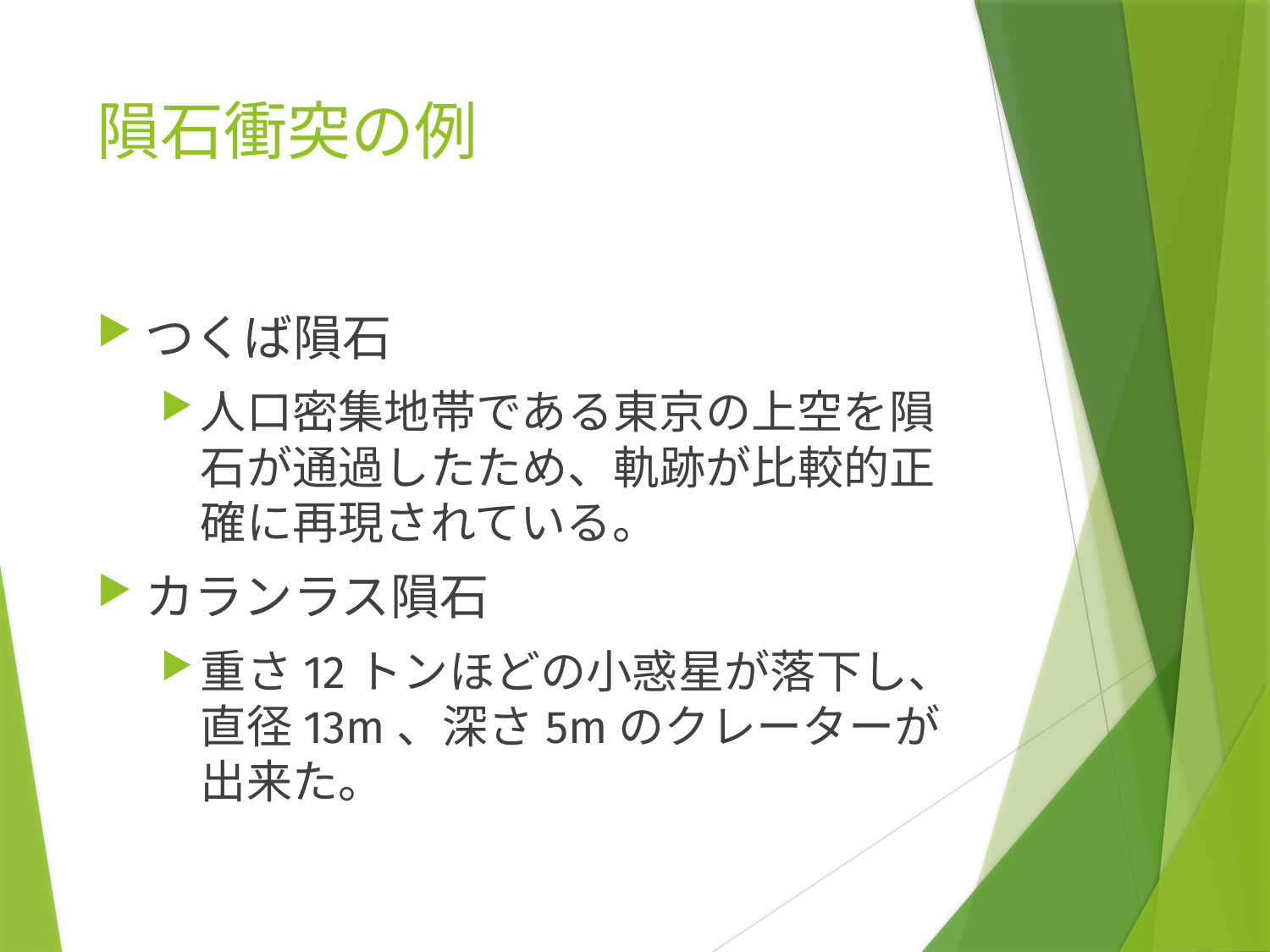

# 隕石衝突の例
つくば隕石
人口密集地帯である東京の上空を隕石が通過したため、軌跡が比較的正確に再現されている。
カランラス隕石
重さ12トンほどの小惑星が落下し、直径13m、深さ5mのクレーターが出来た。